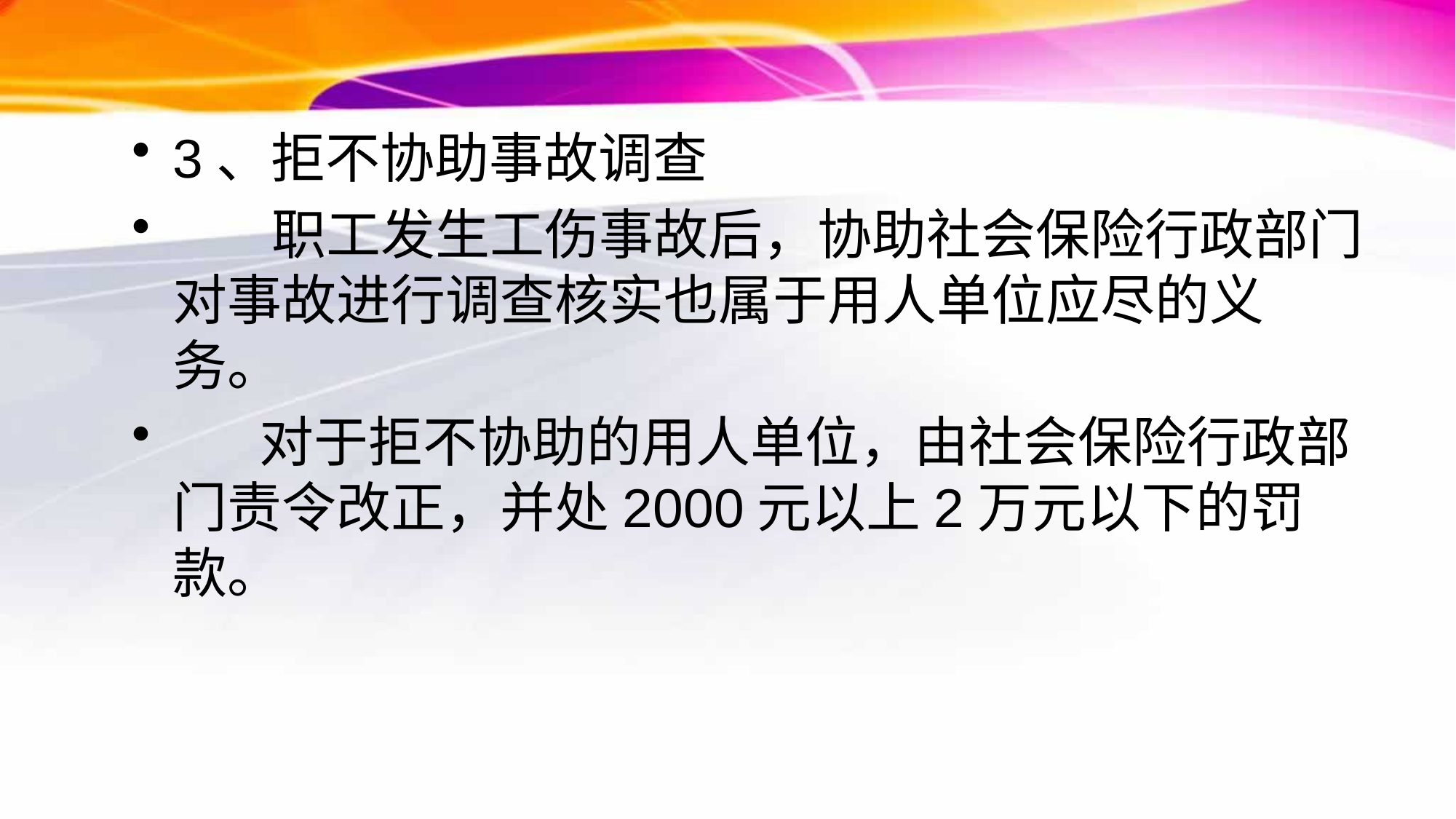

3、拒不协助事故调查
       职工发生工伤事故后，协助社会保险行政部门对事故进行调查核实也属于用人单位应尽的义务。
      对于拒不协助的用人单位，由社会保险行政部门责令改正，并处2000元以上2万元以下的罚款。